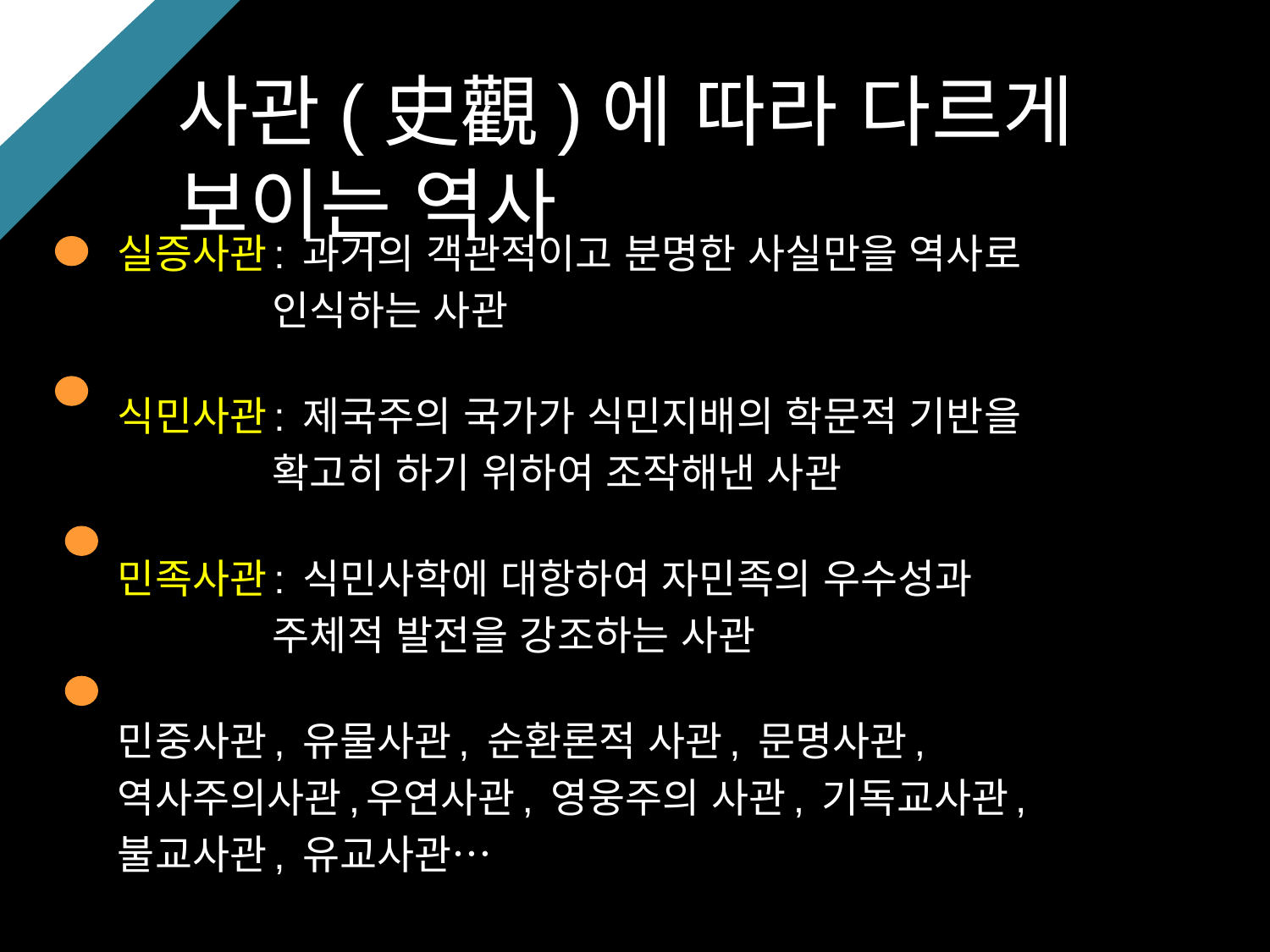

#
사관(史觀)에 따라 다르게 보이는 역사
실증사관: 과거의 객관적이고 분명한 사실만을 역사로
             인식하는 사관
식민사관: 제국주의 국가가 식민지배의 학문적 기반을
             확고히 하기 위하여 조작해낸 사관
민족사관: 식민사학에 대항하여 자민족의 우수성과
             주체적 발전을 강조하는 사관
민중사관, 유물사관, 순환론적 사관, 문명사관,
역사주의사관,우연사관, 영웅주의 사관, 기독교사관,
불교사관, 유교사관…